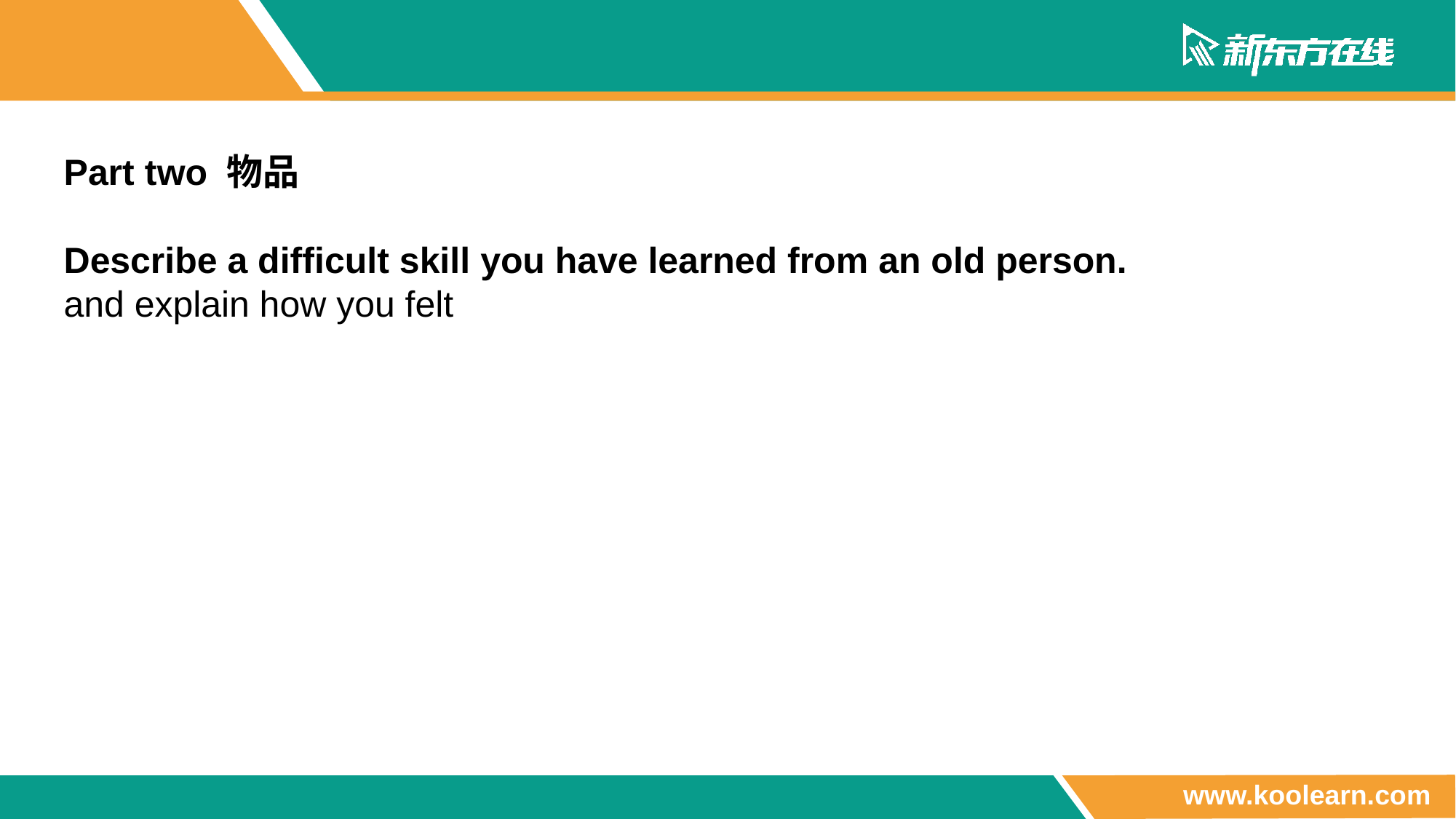

Part two 物品

Describe a difficult skill you have learned from an old person.
and explain how you felt